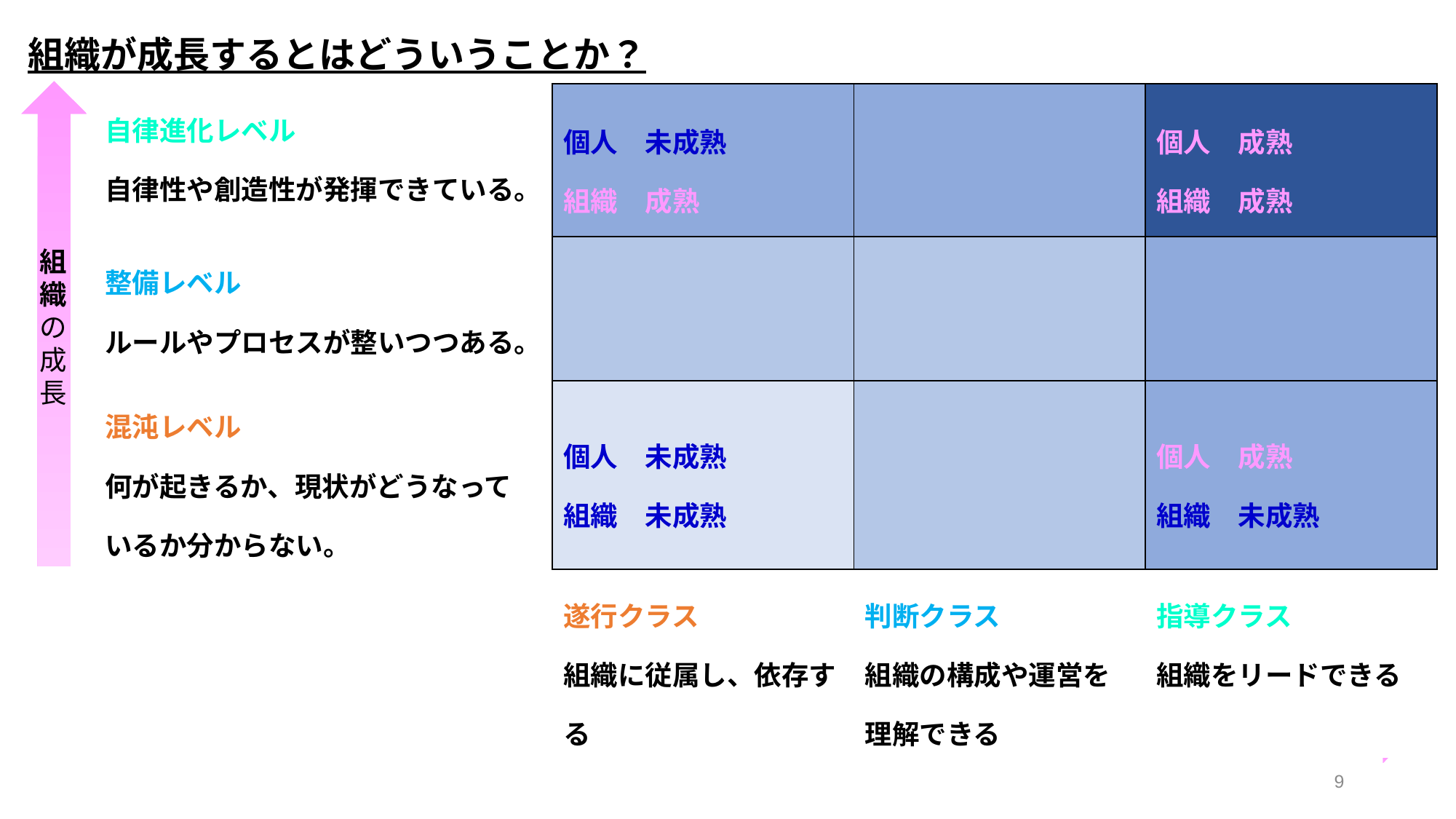

組織が成長するとはどういうことか？

| 自律進化レベル 　　自律性や創造性が発揮できている。 | 個人　未成熟 組織　成熟 |  | 個人　成熟 組織　成熟 |
| --- | --- | --- | --- |
| 整備レベル 　　ルールやプロセスが整いつつある。 |  |  |  |
| 混沌レベル 　　何が起きるか、現状がどうなって 　　いるか分からない。 | 個人　未成熟 組織　未成熟 |  | 個人　成熟 組織　未成熟 |
|  | 遂行クラス 組織に従属し、依存する | 判断クラス 組織の構成や運営を理解できる | 指導クラス 組織をリードできる |
組織の成長

個人の成長
9